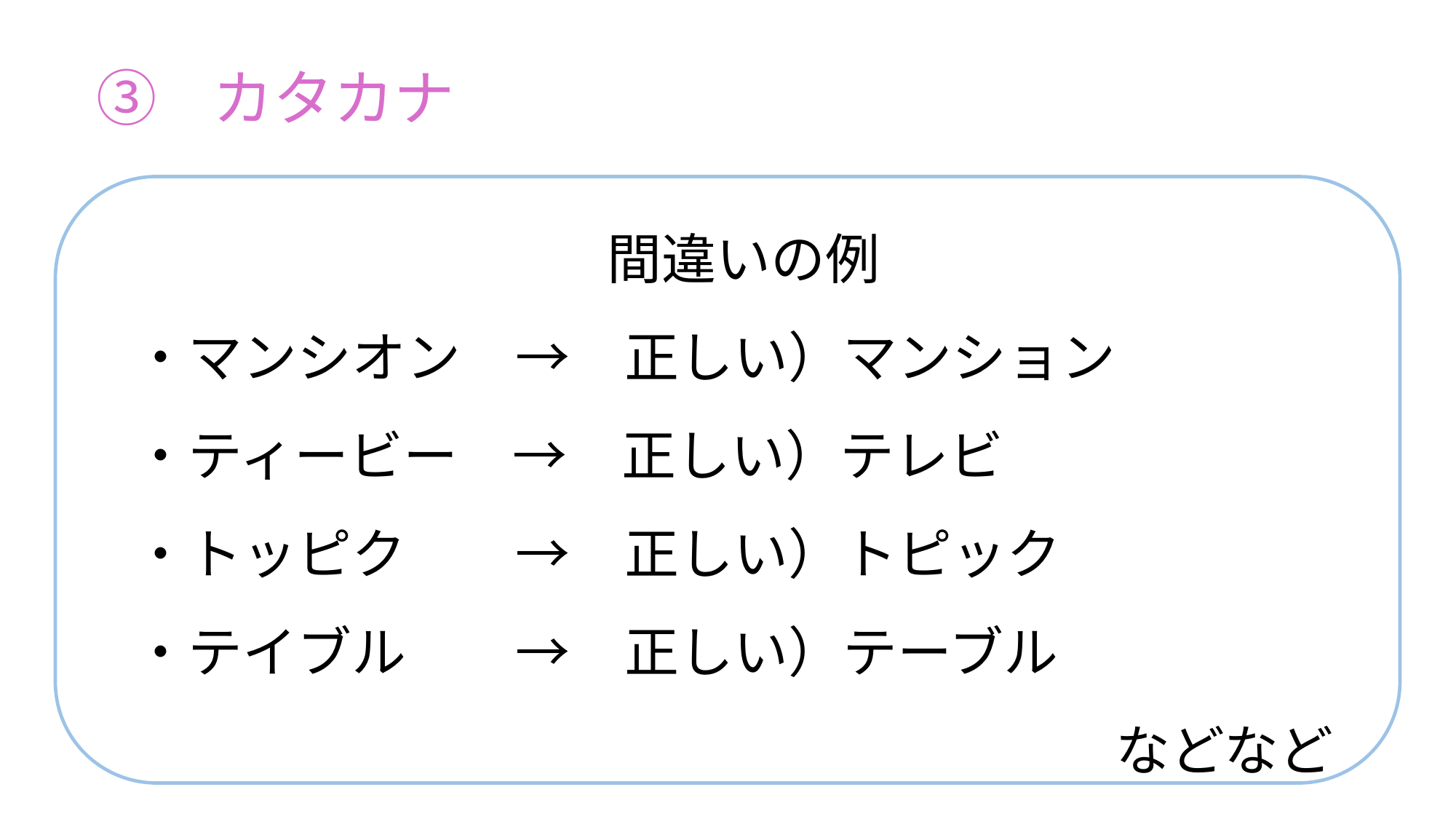

③   カタカナ

間違いの例
・マンシオン　→　正しい）マンション
・ティービー　→　正しい）テレビ
・トッピク　　→　正しい）トピック
・テイブル　　→　正しい）テーブル
　　　　　　　　　　　　　　　　　　などなど